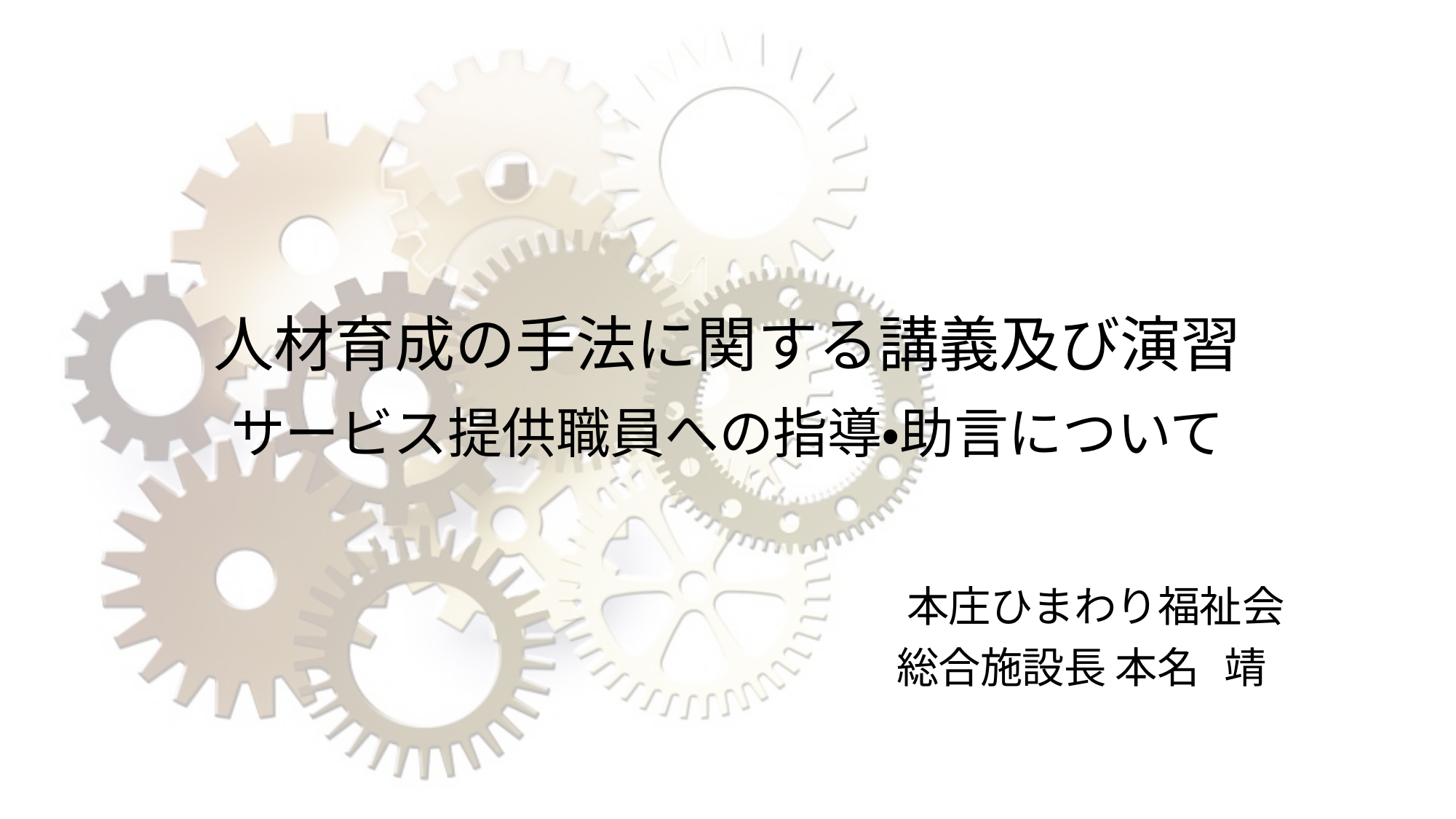

人材育成の手法に関する講義及び演習
サービス提供職員への指導・助言について
本庄ひまわり福祉会総合施設長	本名	靖